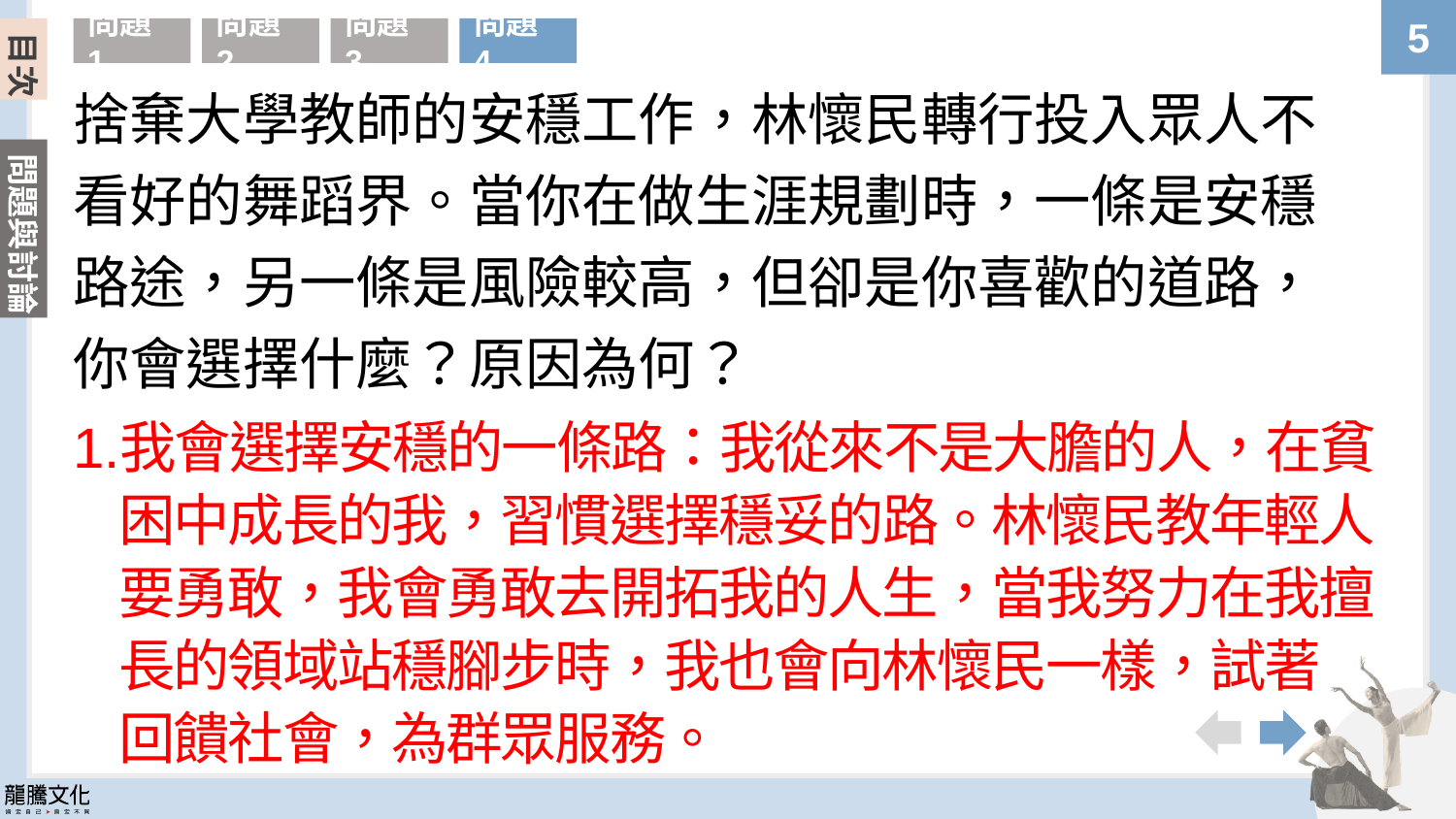

目次
問題1
問題2
問題3
問題4
捨棄大學教師的安穩工作，林懷民轉行投入眾人不看好的舞蹈界。當你在做生涯規劃時，一條是安穩路途，另一條是風險較高，但卻是你喜歡的道路，你會選擇什麼？原因為何？
我會選擇安穩的一條路：我從來不是大膽的人，在貧困中成長的我，習慣選擇穩妥的路。林懷民教年輕人要勇敢，我會勇敢去開拓我的人生，當我努力在我擅長的領域站穩腳步時，我也會向林懷民一樣，試著
回饋社會，為群眾服務。